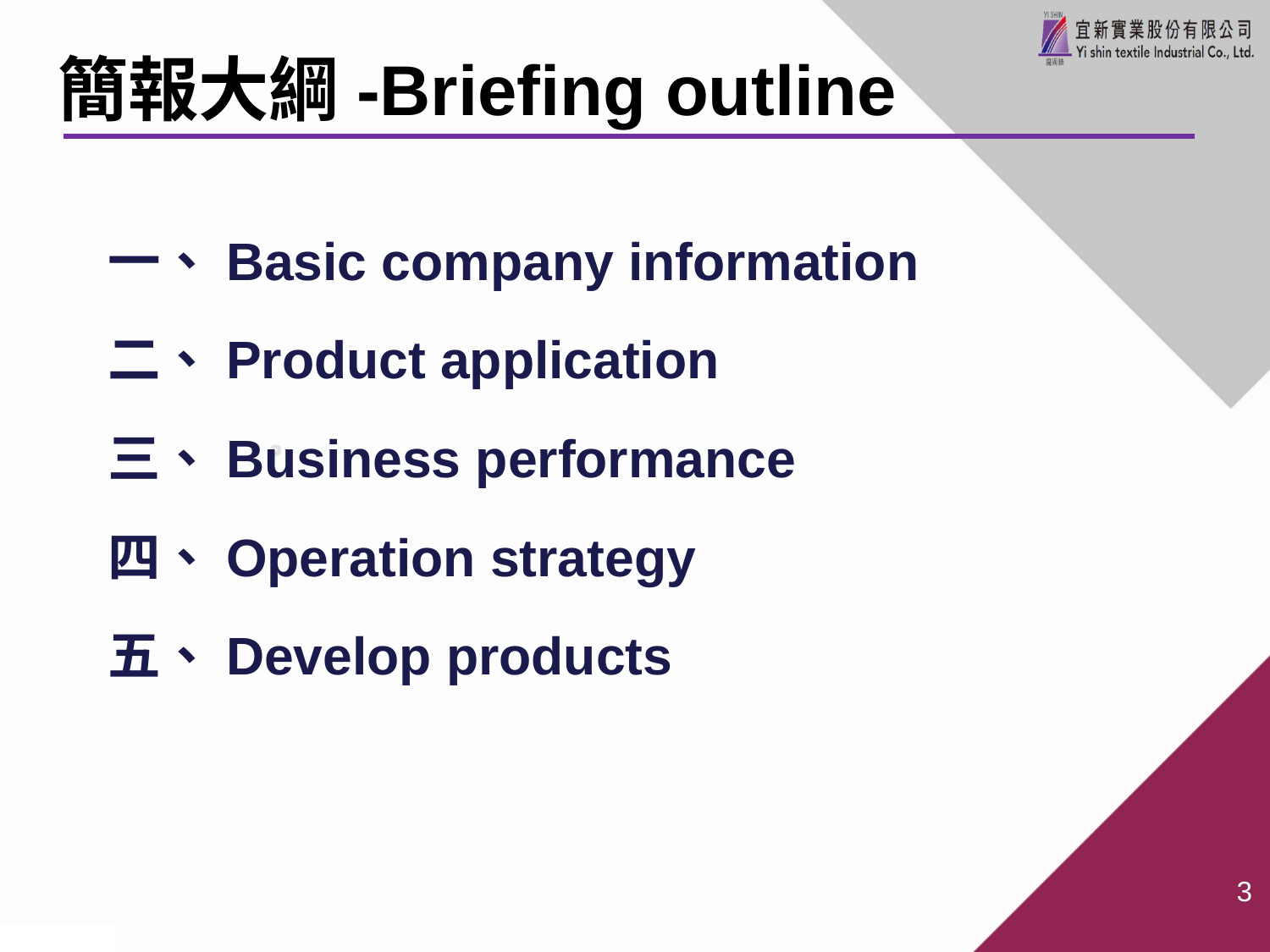

# 簡報大綱-Briefing outline
一、Basic company information
二、Product application
三、Business performance
四、Operation strategy
五、Develop products

3